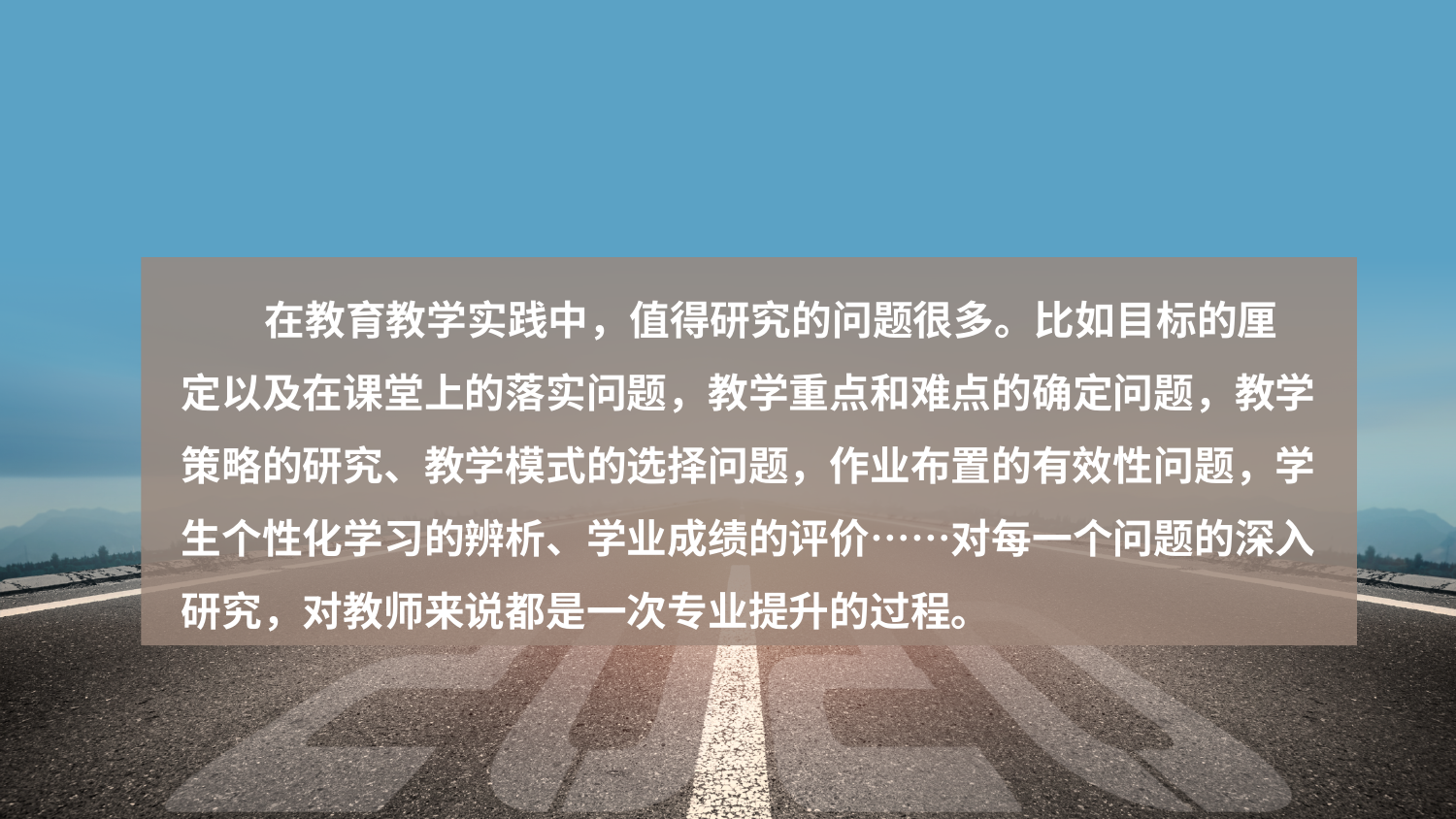

在教育教学实践中，值得研究的问题很多。比如目标的厘定以及在课堂上的落实问题，教学重点和难点的确定问题，教学策略的研究、教学模式的选择问题，作业布置的有效性问题，学生个性化学习的辨析、学业成绩的评价……对每一个问题的深入研究，对教师来说都是一次专业提升的过程。